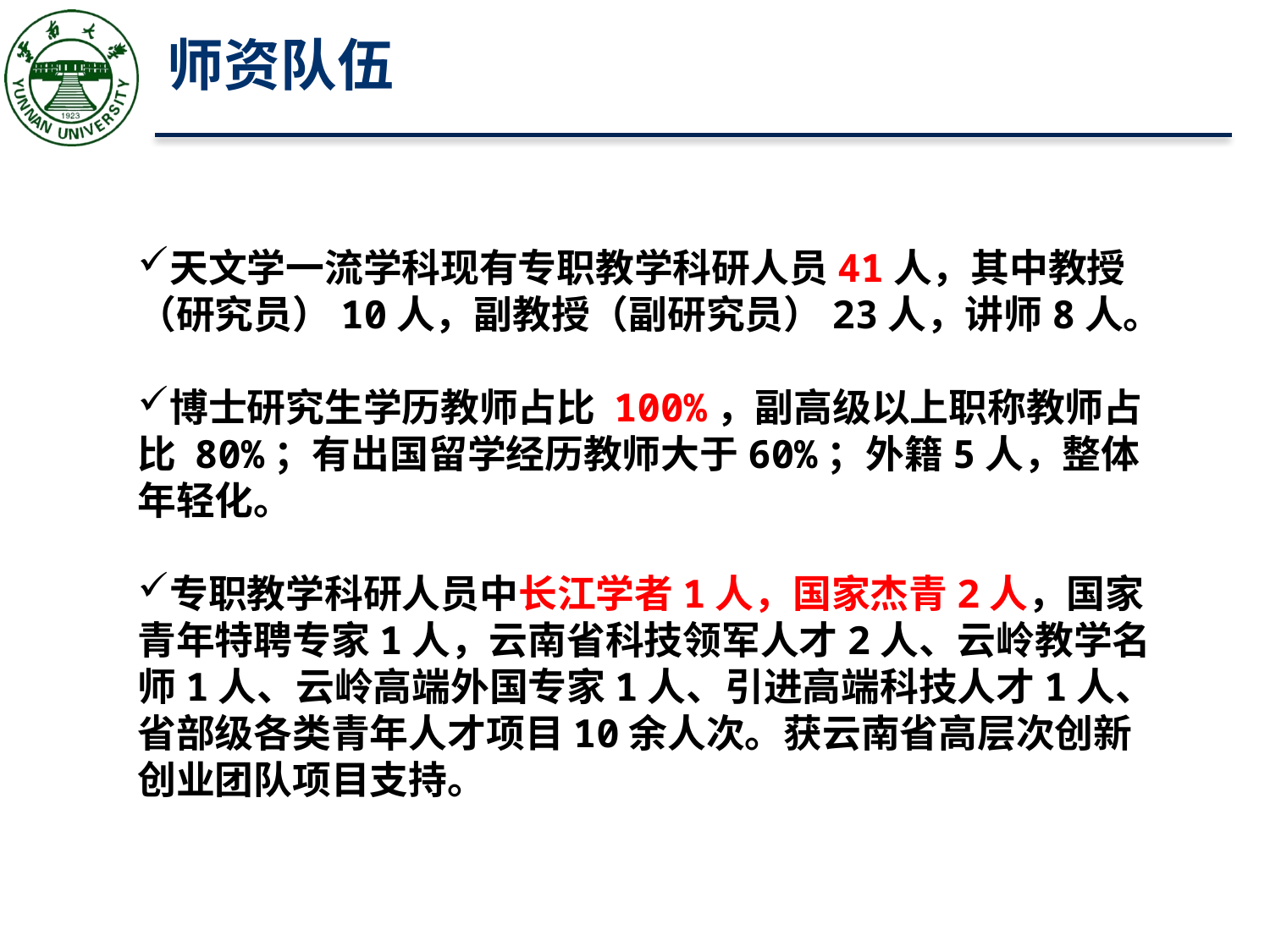

# 师资队伍

天文学一流学科现有专职教学科研人员41人，其中教授（研究员）10人，副教授（副研究员）23人，讲师8人。

博士研究生学历教师占比 100%，副高级以上职称教师占比 80%；有出国留学经历教师大于60%；外籍5人，整体年轻化。

专职教学科研人员中长江学者1人，国家杰青2人，国家青年特聘专家1人，云南省科技领军人才2人、云岭教学名师1人、云岭高端外国专家1人、引进高端科技人才1人、省部级各类青年人才项目10余人次。获云南省高层次创新创业团队项目支持。